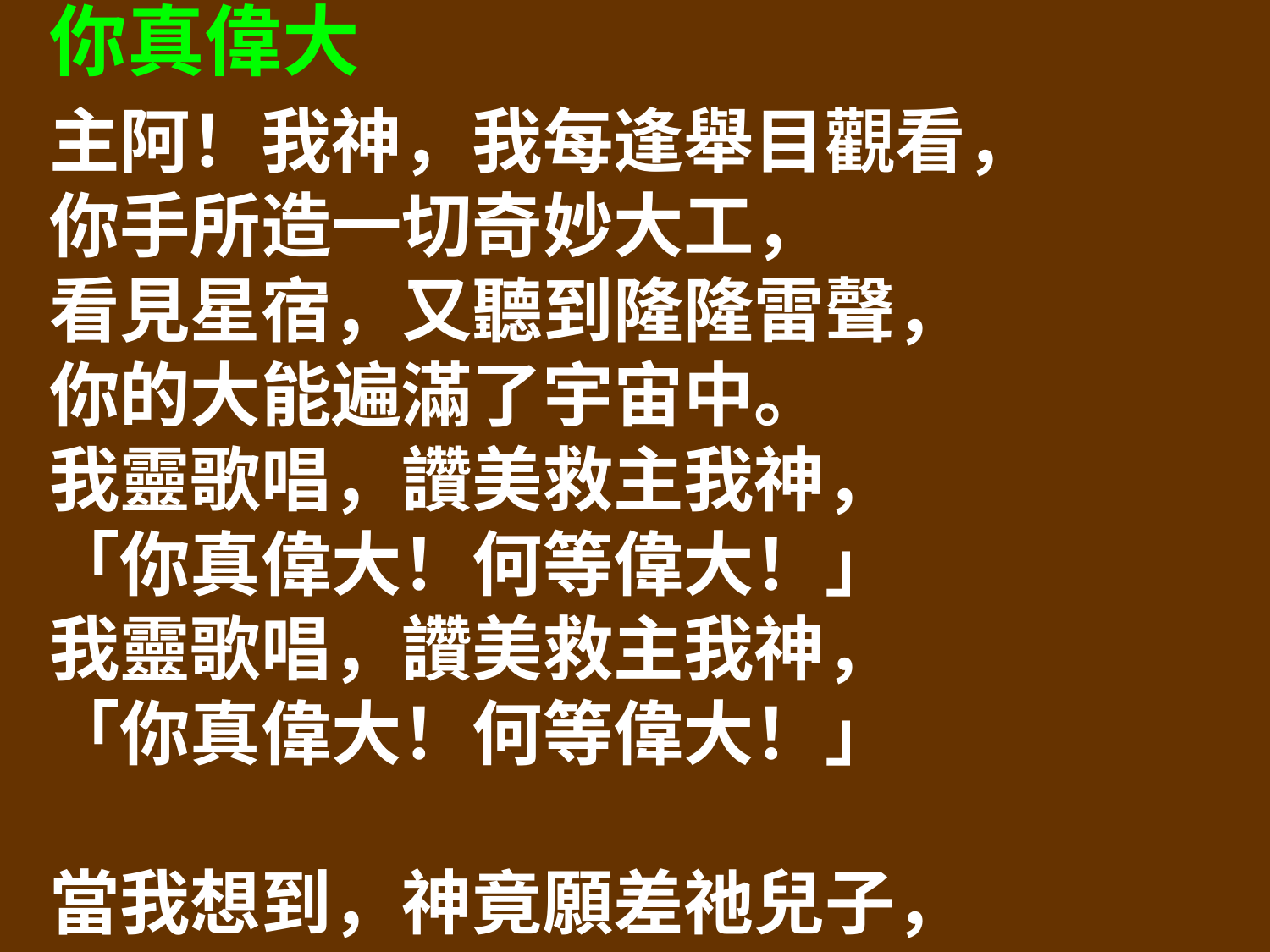

你真偉大
主阿！我神，我每逢舉目觀看，
你手所造一切奇妙大工，
看見星宿，又聽到隆隆雷聲，
你的大能遍滿了宇宙中。
我靈歌唱，讚美救主我神，
「你真偉大！何等偉大！」
我靈歌唱，讚美救主我神，
「你真偉大！何等偉大！」

當我想到，神竟願差祂兒子，